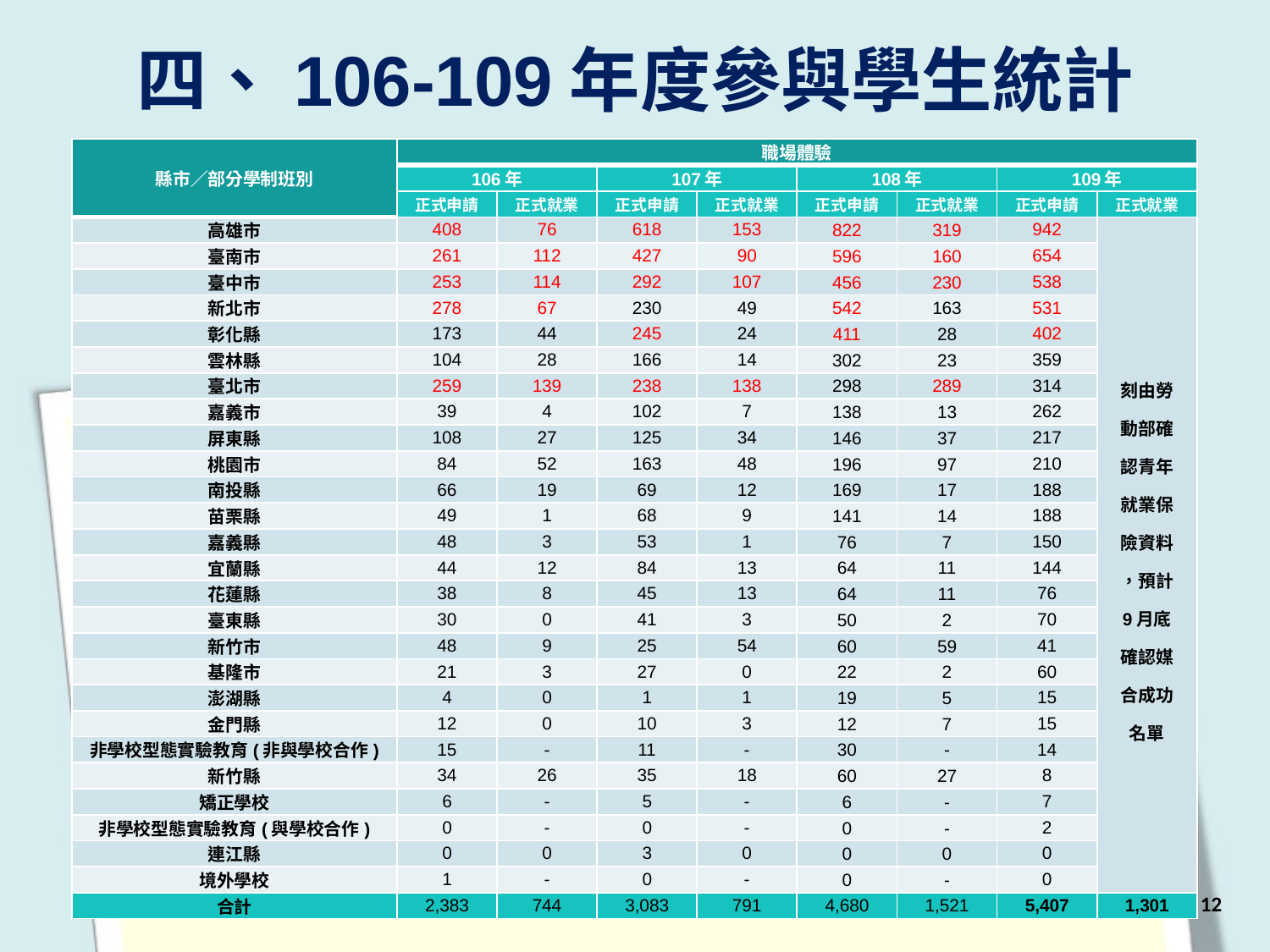

四、106-109年度參與學生統計
| 縣市／部分學制班別 | 職場體驗 |  |  |  |  |  |  |  |
| --- | --- | --- | --- | --- | --- | --- | --- | --- |
|  | 106年 |  | 107年 |  | 108年 |  | 109年 |  |
|  | 正式申請 | 正式就業 | 正式申請 | 正式就業 | 正式申請 | 正式就業 | 正式申請 | 正式就業 |
| 高雄市 | 408 | 76 | 618 | 153 | 822 | 319 | 942 | 刻由勞 動部確 認青年 就業保 險資料 ，預計 9月底 確認媒 合成功 名單 |
| 臺南市 | 261 | 112 | 427 | 90 | 596 | 160 | 654 |  |
| 臺中市 | 253 | 114 | 292 | 107 | 456 | 230 | 538 |  |
| 新北市 | 278 | 67 | 230 | 49 | 542 | 163 | 531 |  |
| 彰化縣 | 173 | 44 | 245 | 24 | 411 | 28 | 402 |  |
| 雲林縣 | 104 | 28 | 166 | 14 | 302 | 23 | 359 |  |
| 臺北市 | 259 | 139 | 238 | 138 | 298 | 289 | 314 |  |
| 嘉義市 | 39 | 4 | 102 | 7 | 138 | 13 | 262 |  |
| 屏東縣 | 108 | 27 | 125 | 34 | 146 | 37 | 217 |  |
| 桃園市 | 84 | 52 | 163 | 48 | 196 | 97 | 210 |  |
| 南投縣 | 66 | 19 | 69 | 12 | 169 | 17 | 188 |  |
| 苗栗縣 | 49 | 1 | 68 | 9 | 141 | 14 | 188 |  |
| 嘉義縣 | 48 | 3 | 53 | 1 | 76 | 7 | 150 |  |
| 宜蘭縣 | 44 | 12 | 84 | 13 | 64 | 11 | 144 |  |
| 花蓮縣 | 38 | 8 | 45 | 13 | 64 | 11 | 76 |  |
| 臺東縣 | 30 | 0 | 41 | 3 | 50 | 2 | 70 |  |
| 新竹市 | 48 | 9 | 25 | 54 | 60 | 59 | 41 |  |
| 基隆市 | 21 | 3 | 27 | 0 | 22 | 2 | 60 |  |
| 澎湖縣 | 4 | 0 | 1 | 1 | 19 | 5 | 15 |  |
| 金門縣 | 12 | 0 | 10 | 3 | 12 | 7 | 15 |  |
| 非學校型態實驗教育(非與學校合作) | 15 | - | 11 | - | 30 | - | 14 |  |
| 新竹縣 | 34 | 26 | 35 | 18 | 60 | 27 | 8 |  |
| 矯正學校 | 6 | - | 5 | - | 6 | - | 7 |  |
| 非學校型態實驗教育(與學校合作) | 0 | - | 0 | - | 0 | - | 2 |  |
| 連江縣 | 0 | 0 | 3 | 0 | 0 | 0 | 0 |  |
| 境外學校 | 1 | - | 0 | - | 0 | - | 0 |  |
| 合計 | 2,383 | 744 | 3,083 | 791 | 4,680 | 1,521 | 5,407 | 1,301 |
12